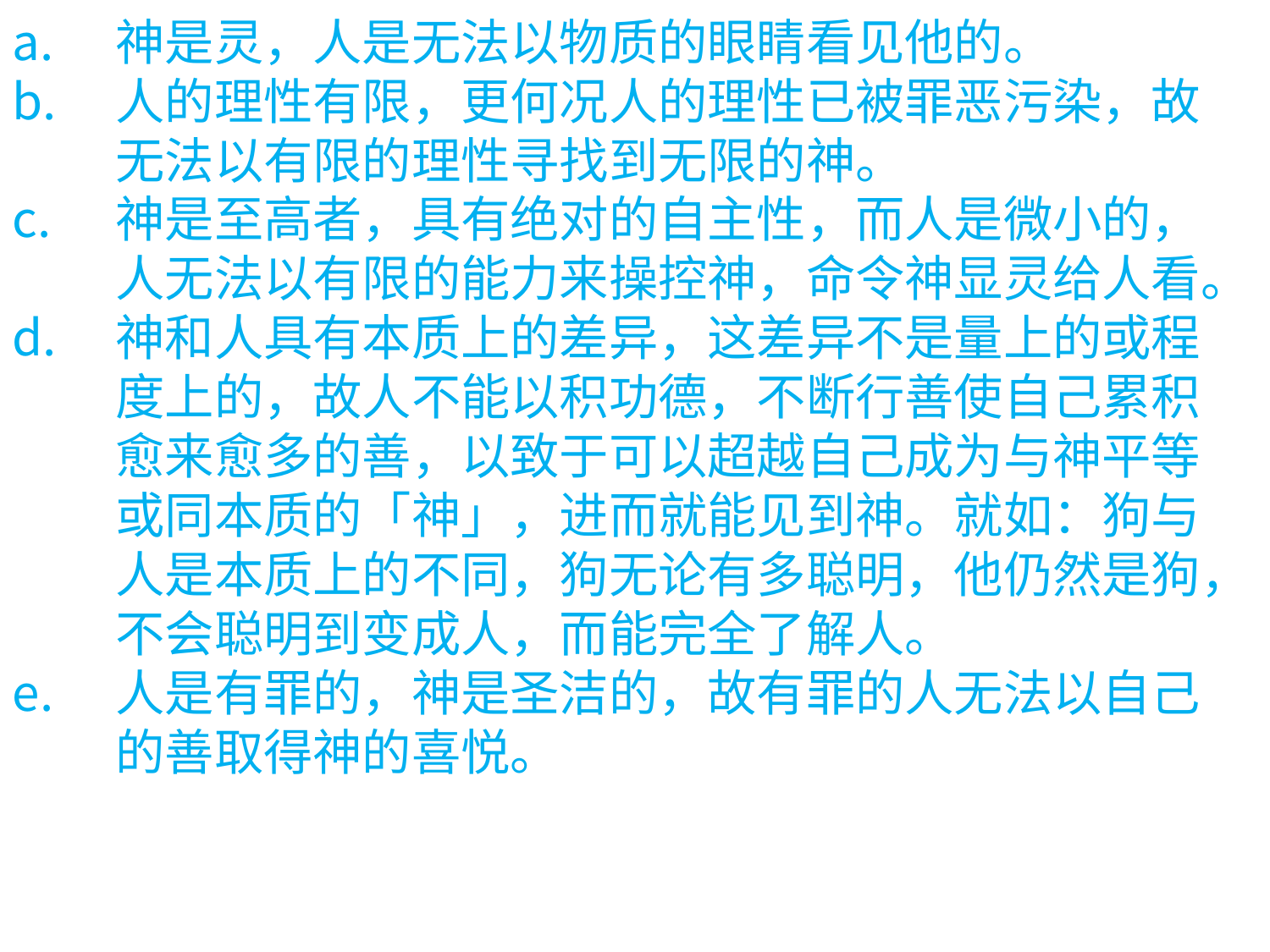

神是灵，人是无法以物质的眼睛看见他的。
人的理性有限，更何况人的理性已被罪恶污染，故无法以有限的理性寻找到无限的神。
神是至高者，具有绝对的自主性，而人是微小的，人无法以有限的能力来操控神，命令神显灵给人看。
神和人具有本质上的差异，这差异不是量上的或程度上的，故人不能以积功德，不断行善使自己累积愈来愈多的善，以致于可以超越自己成为与神平等或同本质的「神」，进而就能见到神。就如：狗与人是本质上的不同，狗无论有多聪明，他仍然是狗，不会聪明到变成人，而能完全了解人。
人是有罪的，神是圣洁的，故有罪的人无法以自己的善取得神的喜悦。